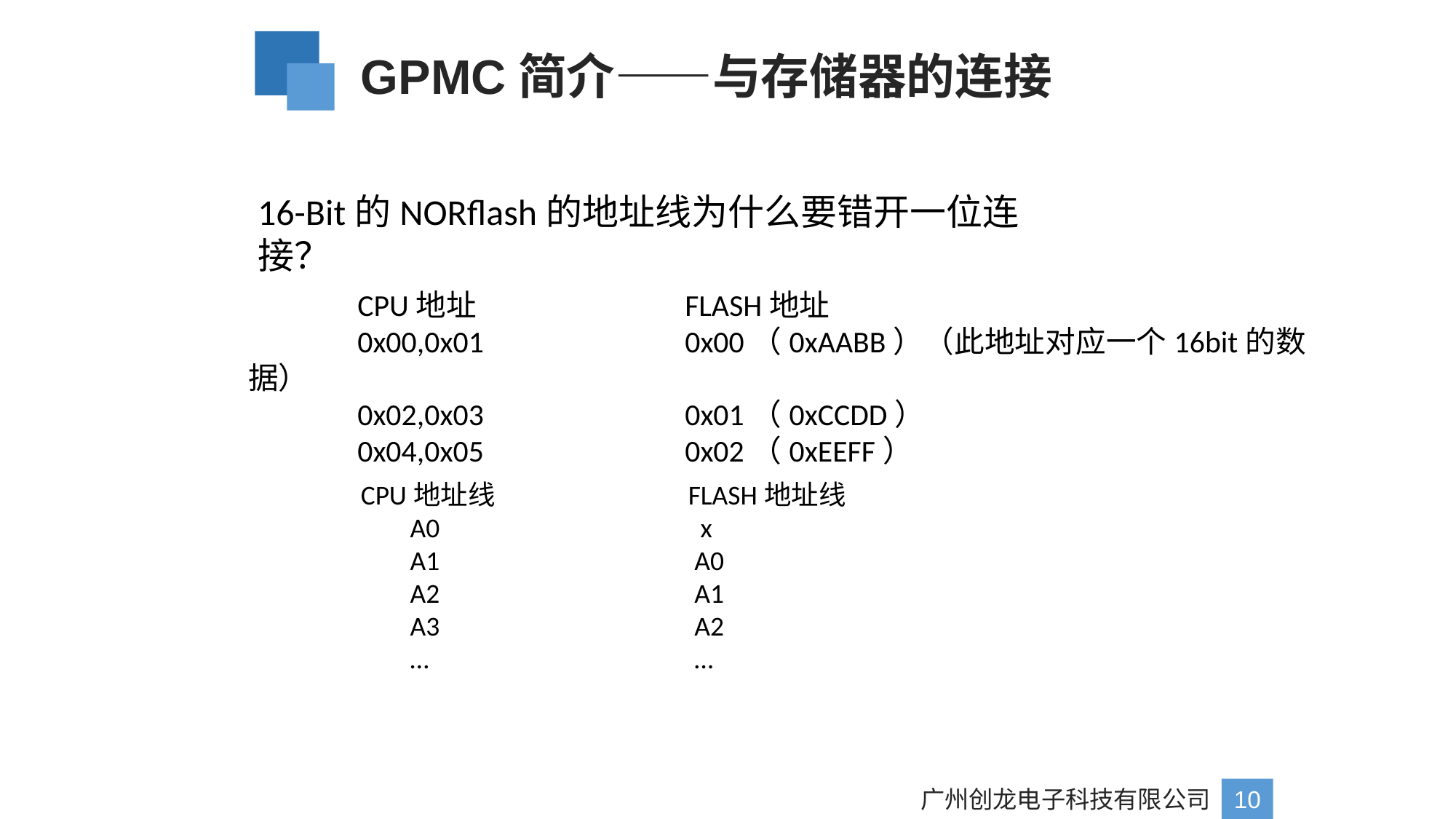

GPMC简介——与存储器的连接
16-Bit的NORflash的地址线为什么要错开一位连接？
	CPU地址		FLASH地址
	0x00,0x01		0x00（0xAABB）（此地址对应一个16bit的数据）
	0x02,0x03		0x01（0xCCDD）
	0x04,0x05		0x02（0xEEFF）
CPU地址线		FLASH地址线
        A0		    	  x
        A1		    	 A0
        A2		    	 A1
        A3		   	 A2
        …		   	 …
10

广州创龙电子科技有限公司